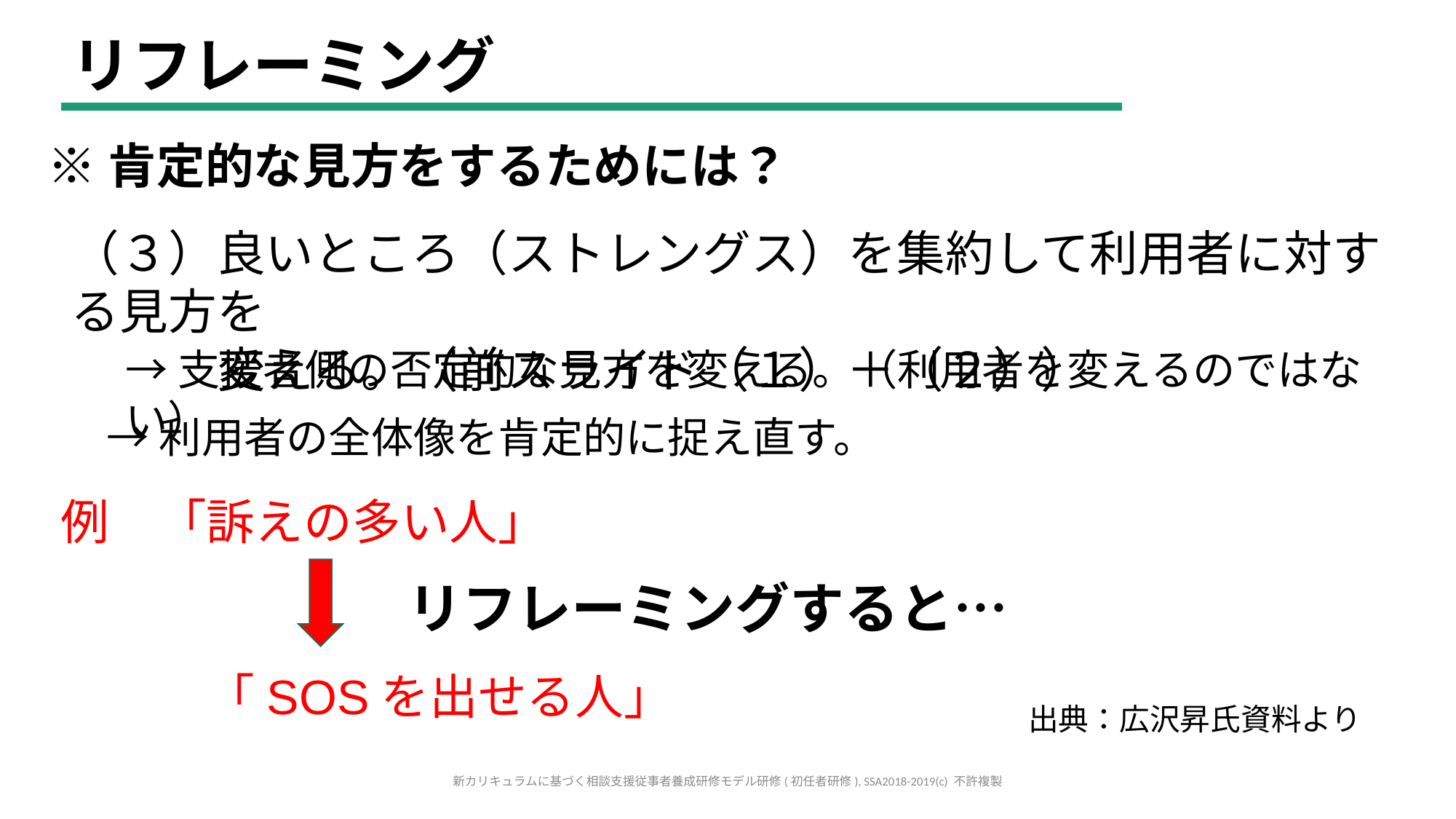

リフレーミング
※肯定的な見方をするためには？
（３）良いところ（ストレングス）を集約して利用者に対する見方を
　　　変える。（前スライド（１）＋（２））
→支援者側の否定的な見方を変える。（利用者を変えるのではない）
→利用者の全体像を肯定的に捉え直す。
例　「訴えの多い人」

　　　「SOSを出せる人」
リフレーミングすると…

出典：広沢昇氏資料より
新カリキュラムに基づく相談支援従事者養成研修モデル研修(初任者研修), SSA2018-2019(c) 不許複製